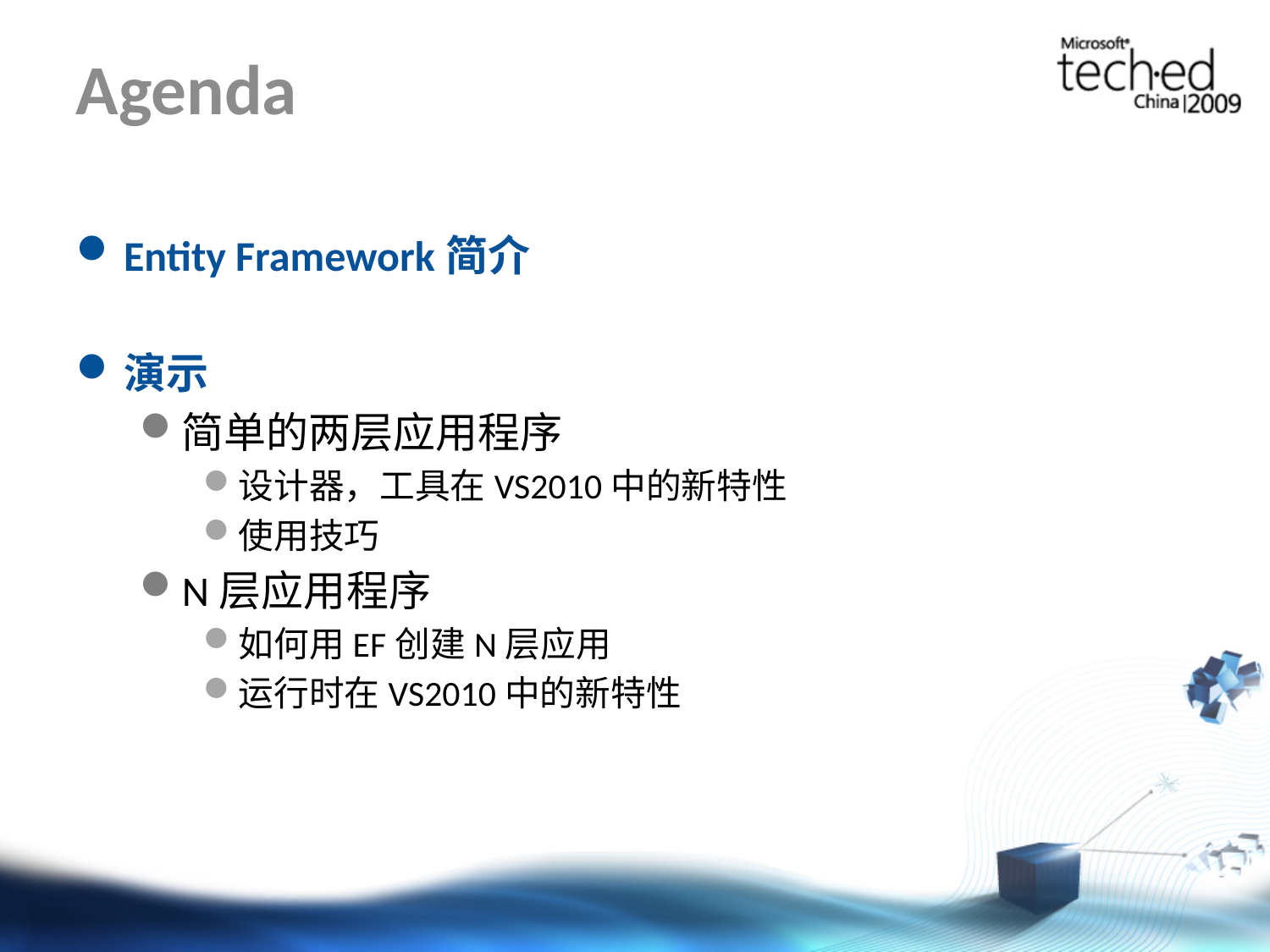

# Agenda
Entity Framework简介

演示
简单的两层应用程序
设计器，工具在VS2010中的新特性
使用技巧
N层应用程序
如何用EF创建N层应用
运行时在VS2010中的新特性